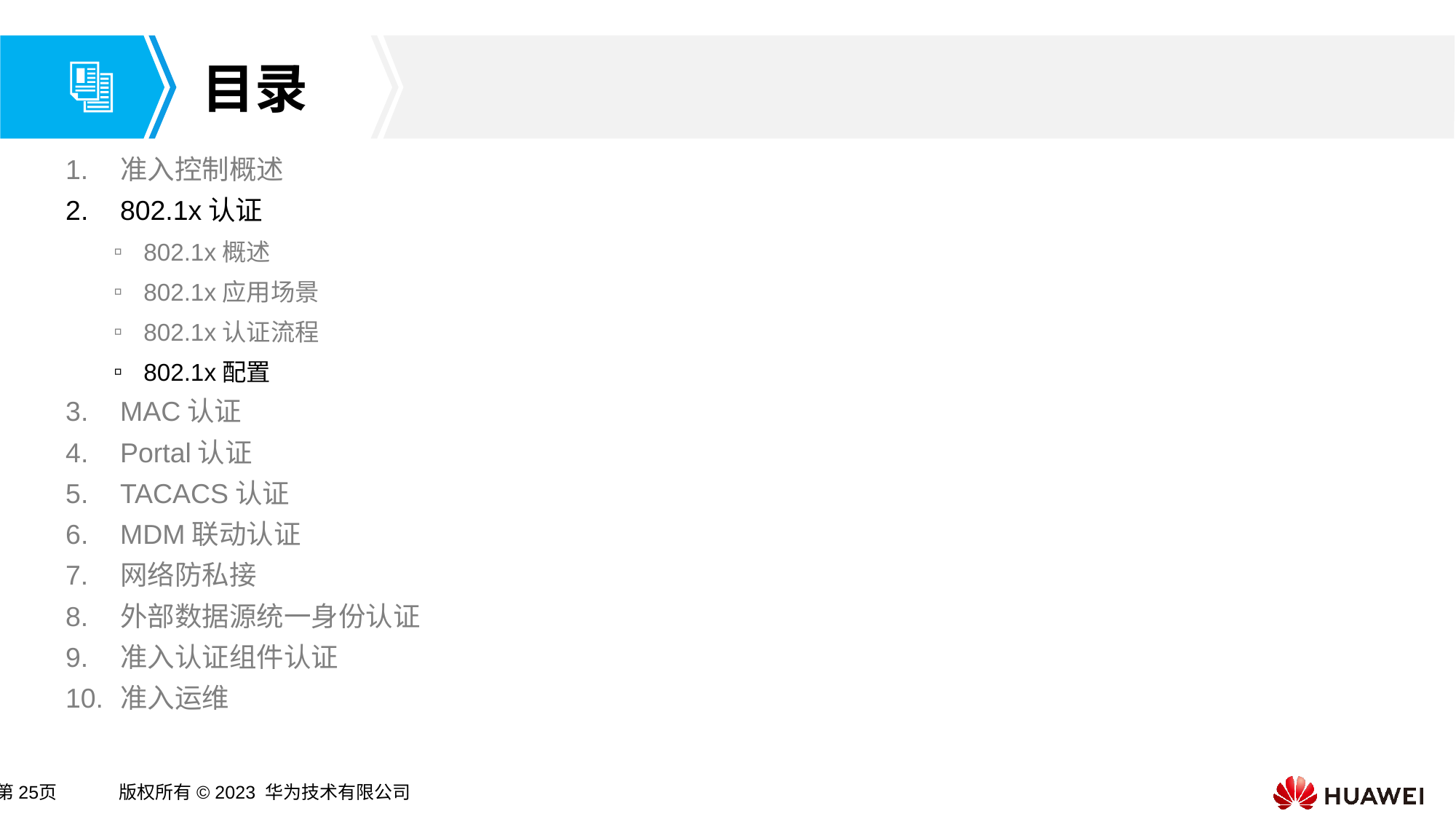

准入控制概述
802.1x认证
802.1x概述
802.1x应用场景
802.1x认证流程
802.1x配置
MAC认证
Portal认证
TACACS认证
MDM联动认证
网络防私接
外部数据源统一身份认证
准入认证组件认证
准入运维